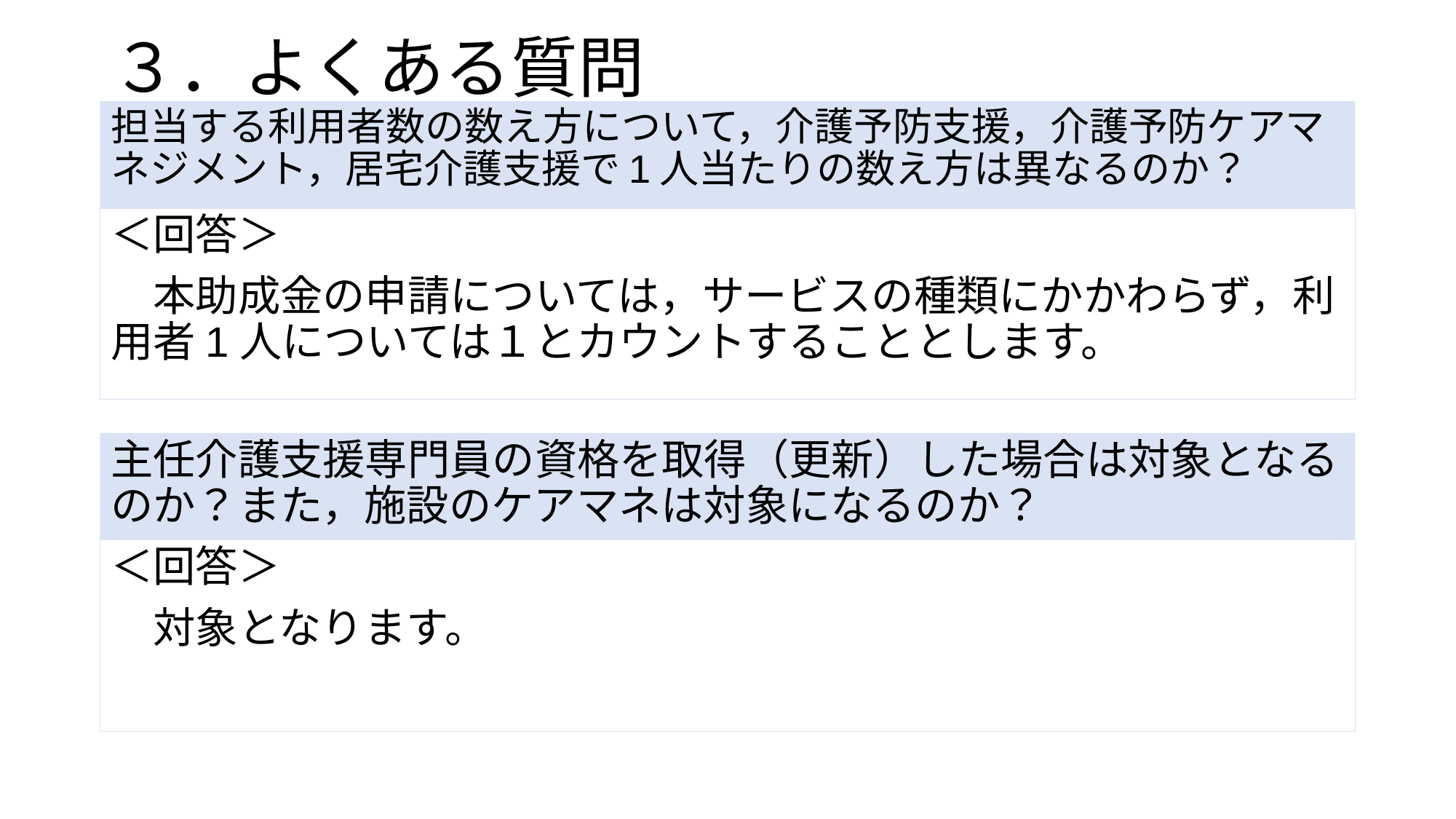

# ３．よくある質問
担当する利用者数の数え方について，介護予防支援，介護予防ケアマネジメント，居宅介護支援で1人当たりの数え方は異なるのか？
＜回答＞
　本助成金の申請については，サービスの種類にかかわらず，利用者1人については１とカウントすることとします。
主任介護支援専門員の資格を取得（更新）した場合は対象となるのか？また，施設のケアマネは対象になるのか？
＜回答＞
　対象となります。